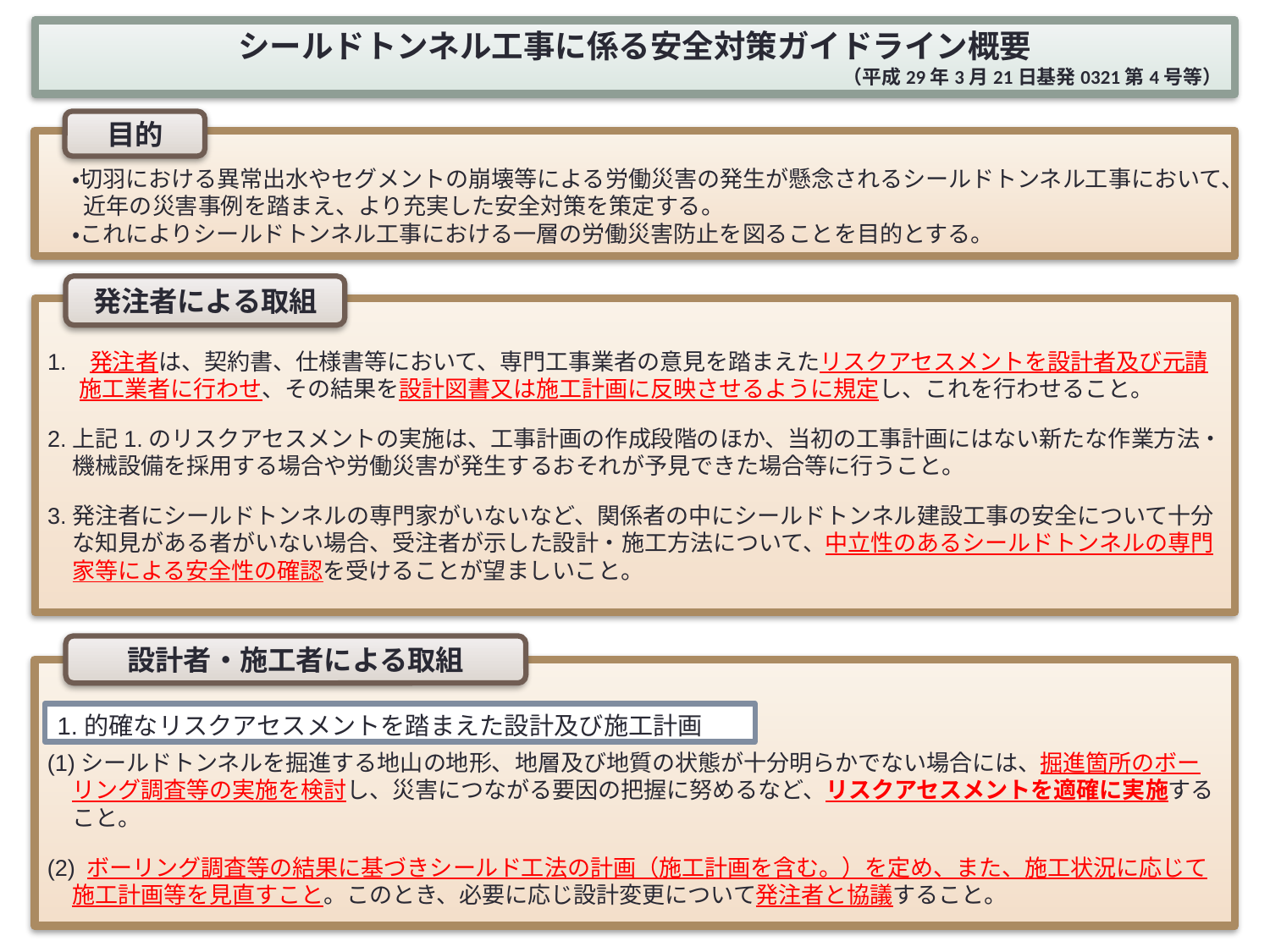

シールドトンネル工事に係る安全対策ガイドライン概要
（平成29年3月21日基発0321第4号等）
目的

・切羽における異常出水やセグメントの崩壊等による労働災害の発生が懸念されるシールドトンネル工事において、近年の災害事例を踏まえ、より充実した安全対策を策定する。
・これによりシールドトンネル工事における一層の労働災害防止を図ることを目的とする。
発注者による取組

 発注者は、契約書、仕様書等において、専門工事業者の意見を踏まえたリスクアセスメントを設計者及び元請施工業者に行わせ、その結果を設計図書又は施工計画に反映させるように規定し、これを行わせること。

2.	上記1.のリスクアセスメントの実施は、工事計画の作成段階のほか、当初の工事計画にはない新たな作業方法・機械設備を採用する場合や労働災害が発生するおそれが予見できた場合等に行うこと。

3.	発注者にシールドトンネルの専門家がいないなど、関係者の中にシールドトンネル建設工事の安全について十分な知見がある者がいない場合、受注者が示した設計・施工方法について、中立性のあるシールドトンネルの専門家等による安全性の確認を受けることが望ましいこと。

設計者・施工者による取組

(1)シールドトンネルを掘進する地山の地形、地層及び地質の状態が十分明らかでない場合には、掘進箇所のボーリング調査等の実施を検討し、災害につながる要因の把握に努めるなど、リスクアセスメントを適確に実施すること。

(2) ボーリング調査等の結果に基づきシールド工法の計画（施工計画を含む。）を定め、また、施工状況に応じて施工計画等を見直すこと。このとき、必要に応じ設計変更について発注者と協議すること。
1.的確なリスクアセスメントを踏まえた設計及び施工計画
1